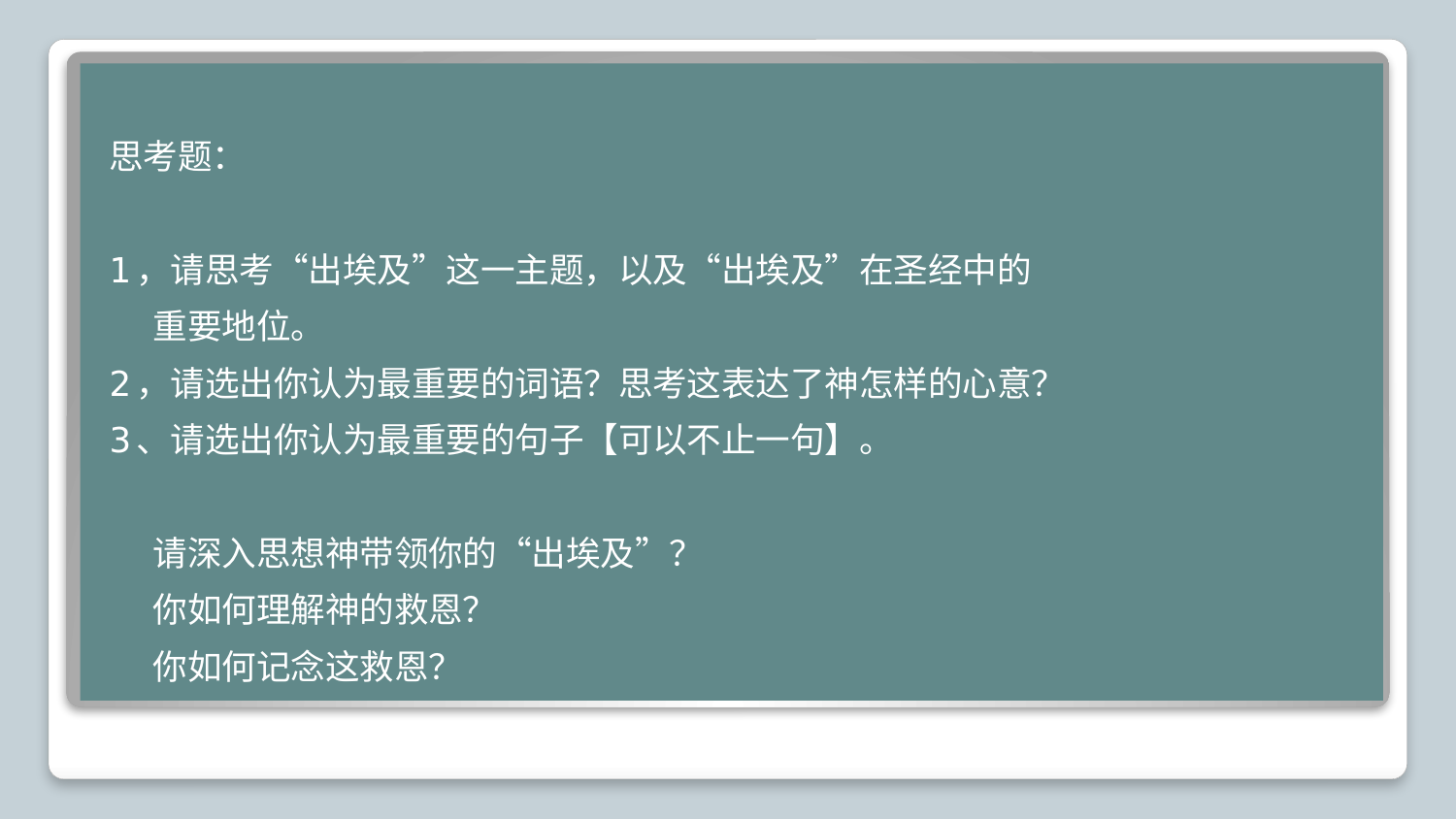

思考题：

1，请思考“出埃及”这一主题，以及“出埃及”在圣经中的
     重要地位。
2，请选出你认为最重要的词语？思考这表达了神怎样的心意？
3、请选出你认为最重要的句子【可以不止一句】。

     请深入思想神带领你的“出埃及”？
     你如何理解神的救恩？
     你如何记念这救恩？